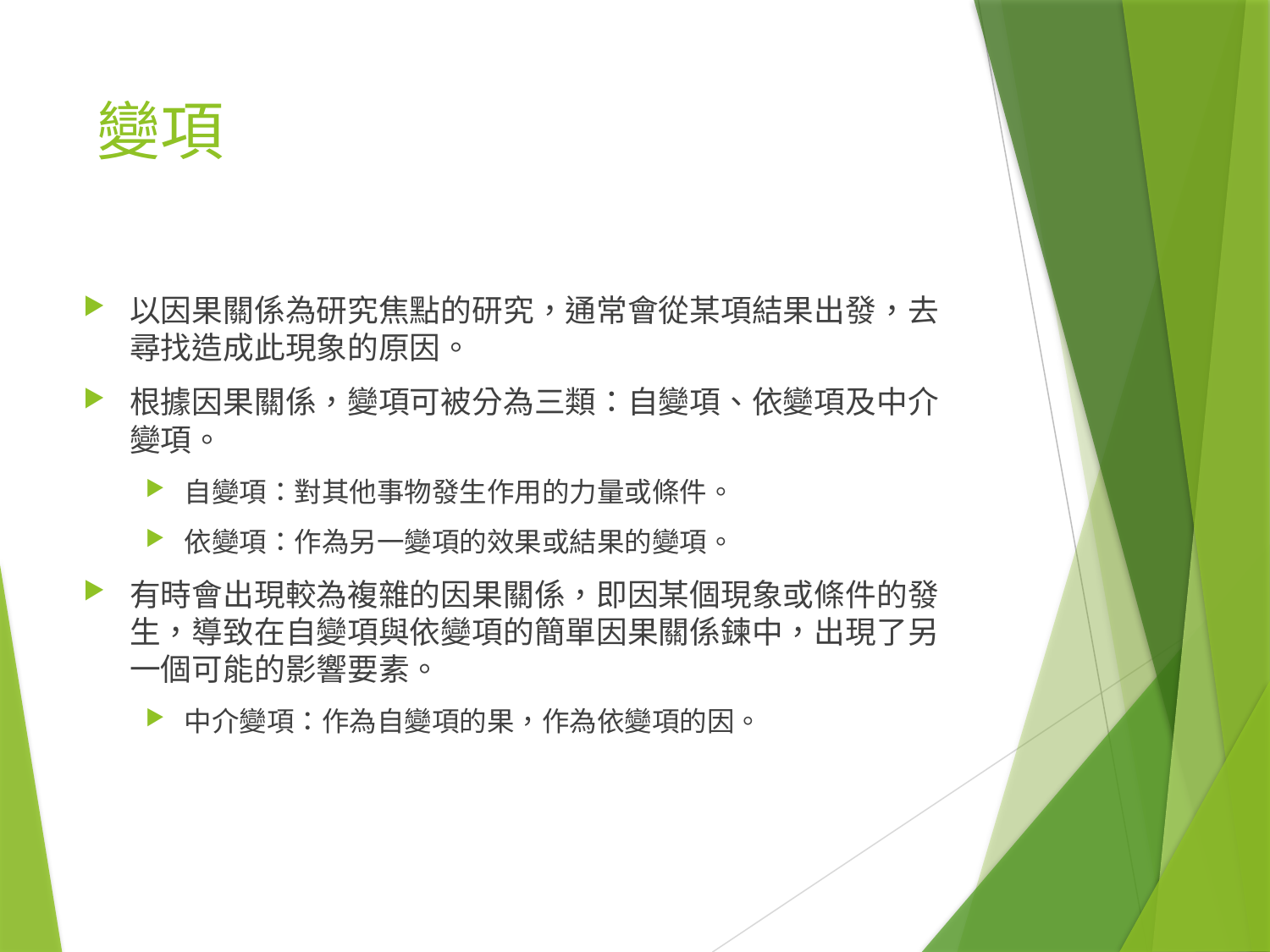

# 變項
以因果關係為研究焦點的研究，通常會從某項結果出發，去尋找造成此現象的原因。
根據因果關係，變項可被分為三類：自變項、依變項及中介變項。
自變項：對其他事物發生作用的力量或條件。
依變項：作為另一變項的效果或結果的變項。
有時會出現較為複雜的因果關係，即因某個現象或條件的發生，導致在自變項與依變項的簡單因果關係鍊中，出現了另一個可能的影響要素。
中介變項：作為自變項的果，作為依變項的因。